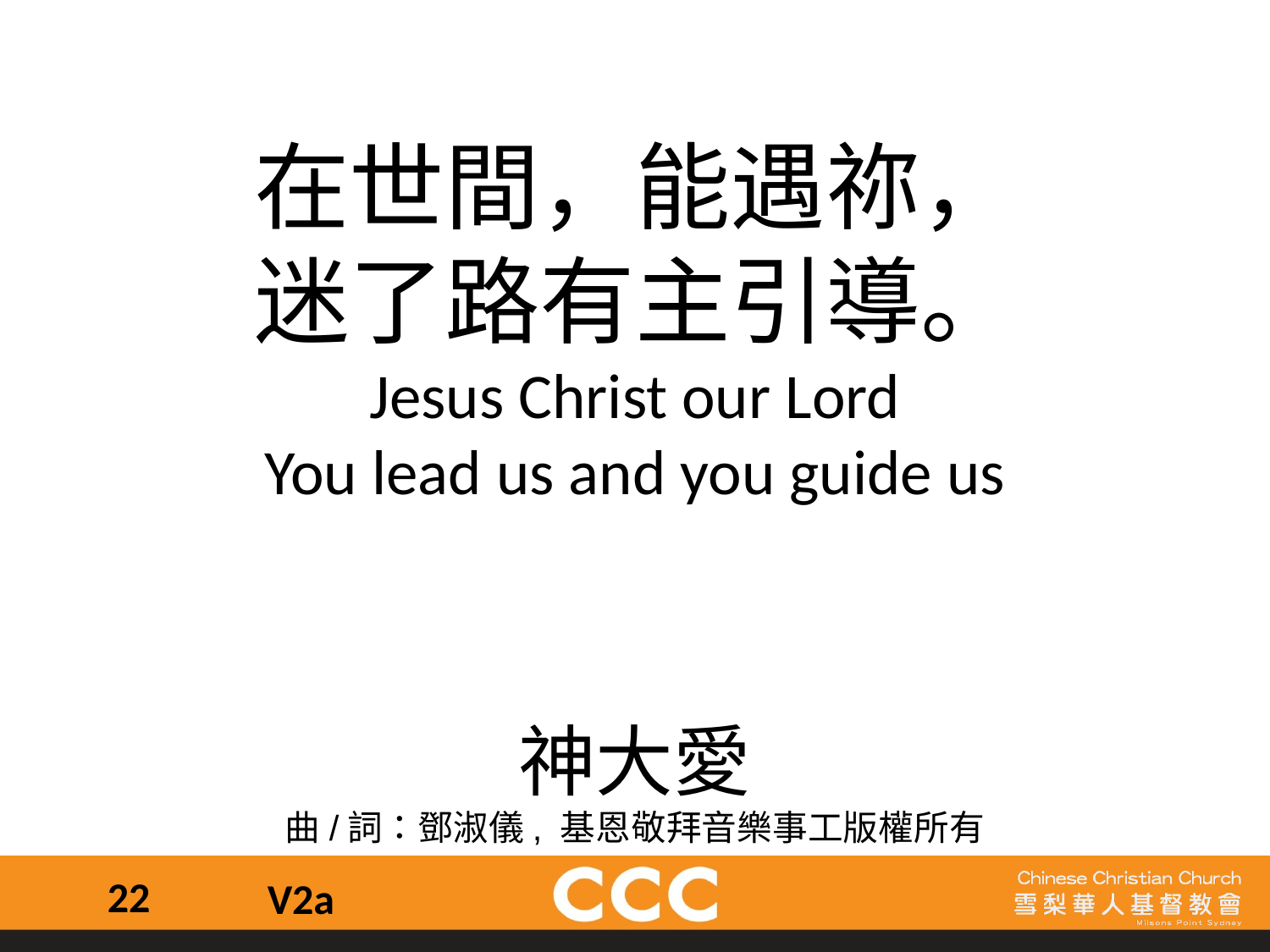

在世間，能遇祢，
迷了路有主引導。
Jesus Christ our Lord
You lead us and you guide us
神大愛
曲/詞：鄧淑儀, 基恩敬拜音樂事工版權所有
22
V2a